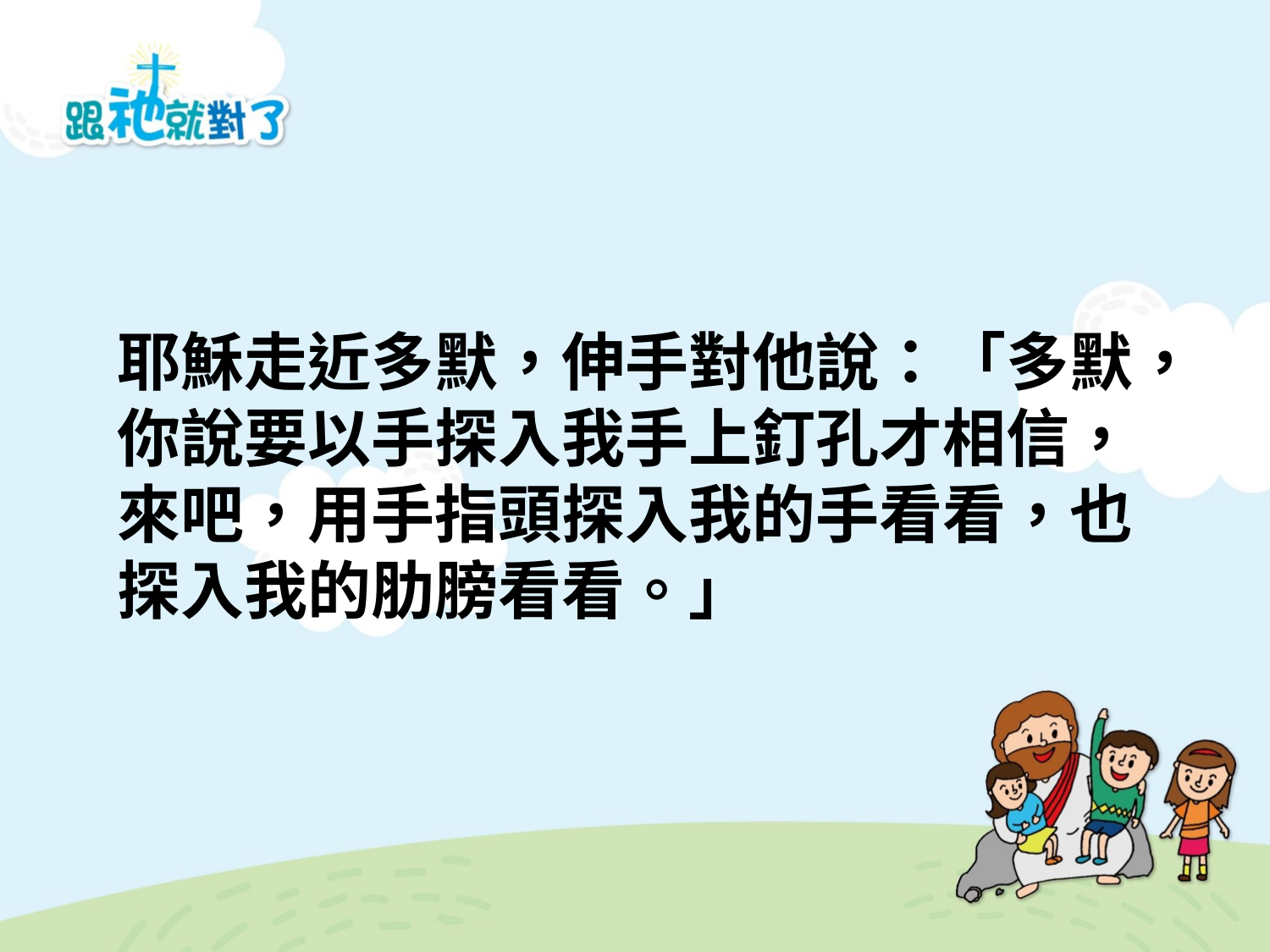

耶穌走近多默，伸手對他說：「多默，你說要以手探入我手上釘孔才相信，來吧，用手指頭探入我的手看看，也探入我的肋膀看看。」